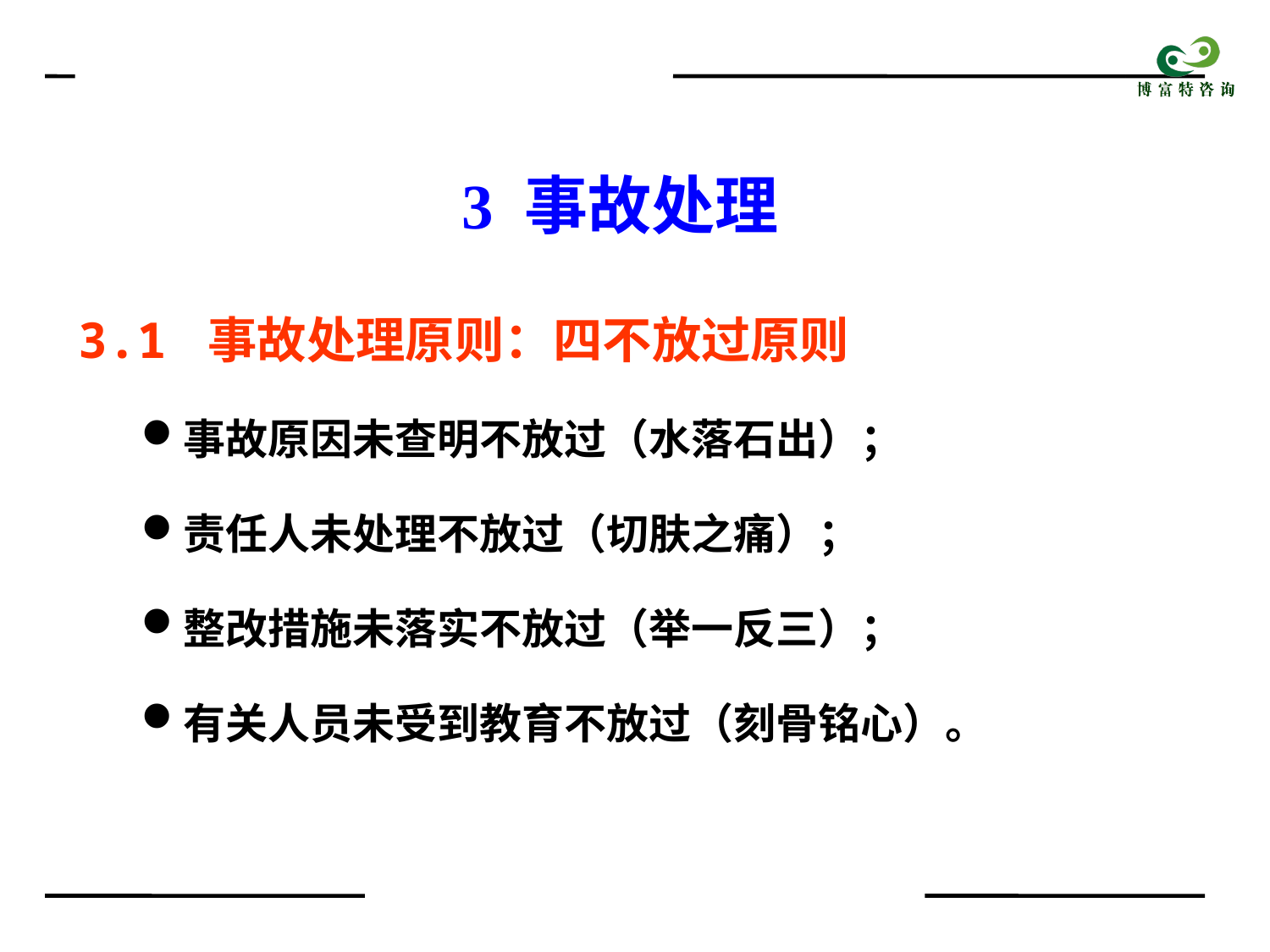

3 事故处理
3.1 事故处理原则：四不放过原则
事故原因未查明不放过（水落石出）；
责任人未处理不放过（切肤之痛）；
整改措施未落实不放过（举一反三）；
有关人员未受到教育不放过（刻骨铭心）。